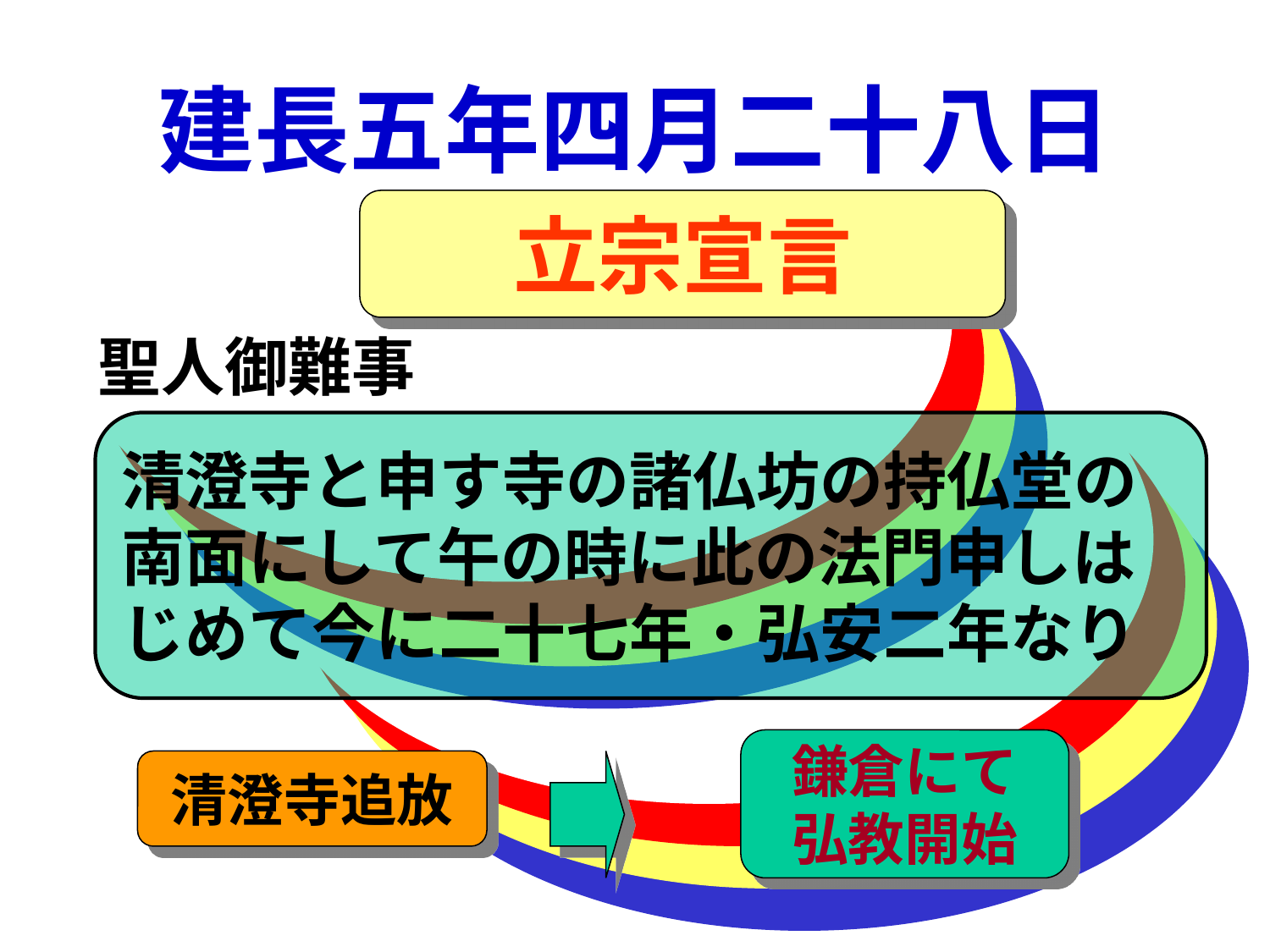

# 建長五年四月二十八日
立宗宣言
聖人御難事
清澄寺と申す寺の諸仏坊の持仏堂の南面にして午の時に此の法門申しはじめて今に二十七年・弘安二年なり
鎌倉にて
弘教開始
清澄寺追放